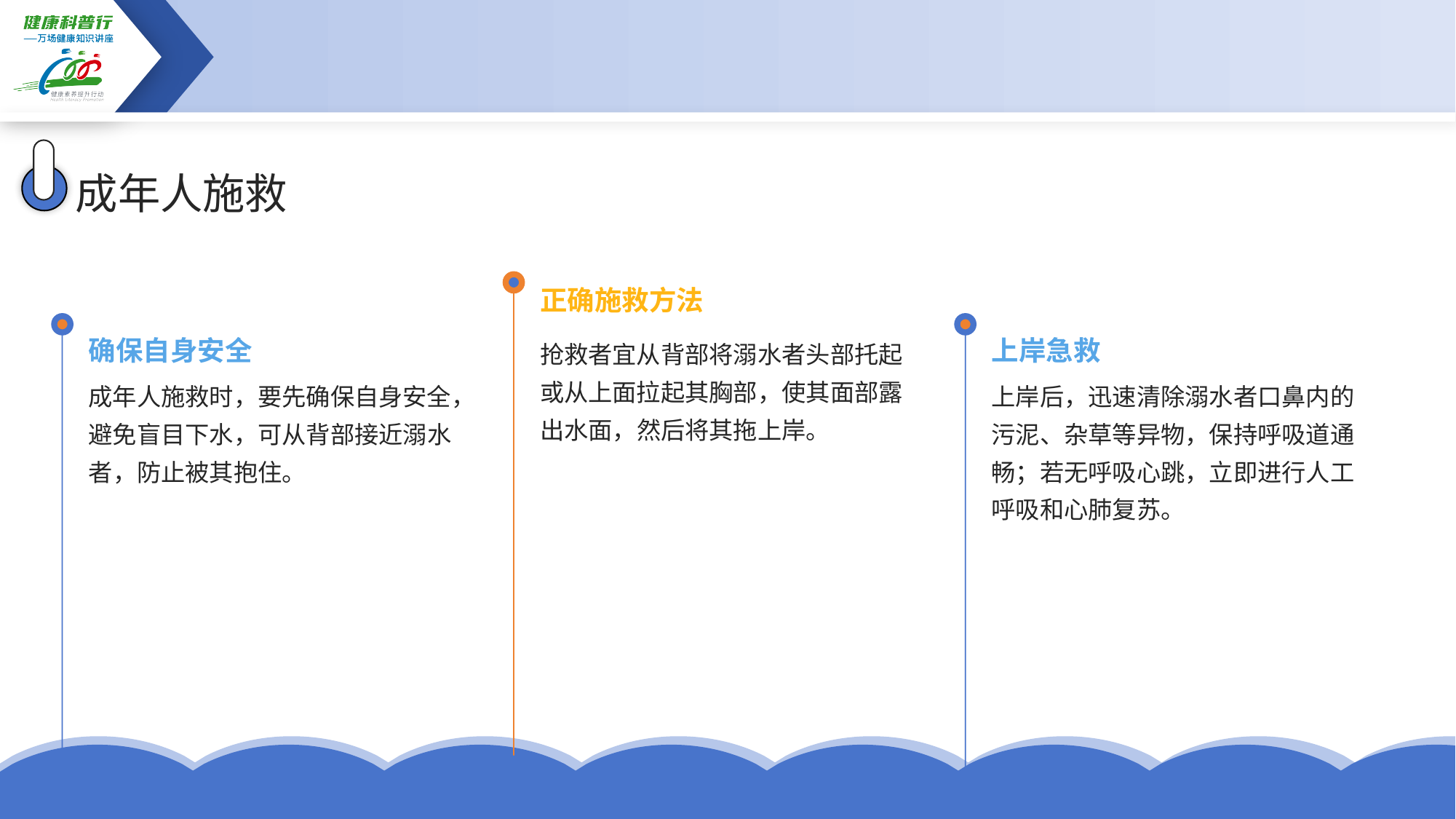

成年人施救

正确施救方法

确保自身安全

上岸急救

抢救者宜从背部将溺水者头部托起或从上面拉起其胸部，使其面部露出水面，然后将其拖上岸。
成年人施救时，要先确保自身安全，避免盲目下水，可从背部接近溺水者，防止被其抱住。
上岸后，迅速清除溺水者口鼻内的污泥、杂草等异物，保持呼吸道通畅；若无呼吸心跳，立即进行人工呼吸和心肺复苏。